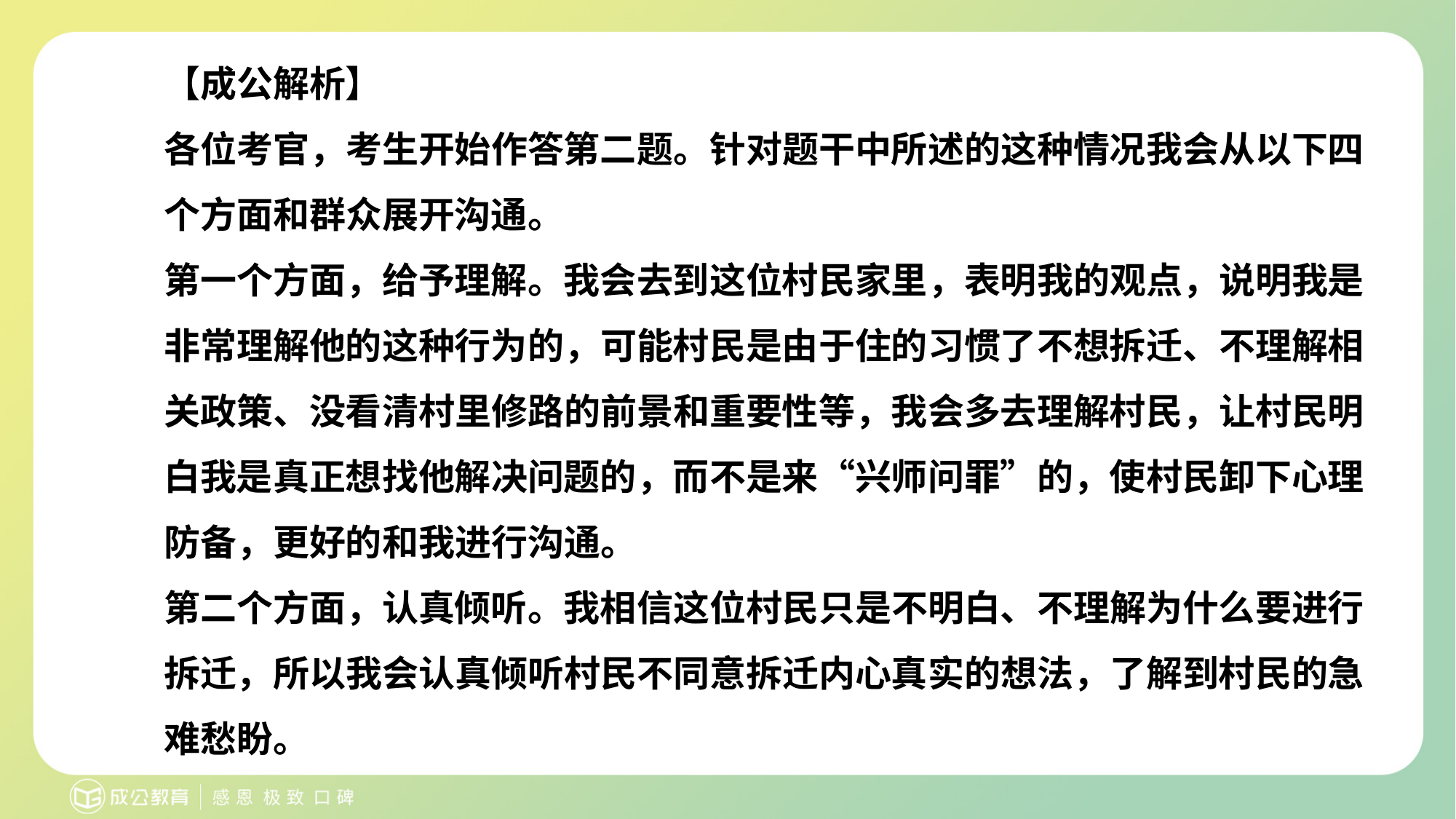

【成公解析】
各位考官，考生开始作答第二题。针对题干中所述的这种情况我会从以下四个方面和群众展开沟通。
第一个方面，给予理解。我会去到这位村民家里，表明我的观点，说明我是非常理解他的这种行为的，可能村民是由于住的习惯了不想拆迁、不理解相关政策、没看清村里修路的前景和重要性等，我会多去理解村民，让村民明白我是真正想找他解决问题的，而不是来“兴师问罪”的，使村民卸下心理防备，更好的和我进行沟通。
第二个方面，认真倾听。我相信这位村民只是不明白、不理解为什么要进行拆迁，所以我会认真倾听村民不同意拆迁内心真实的想法，了解到村民的急难愁盼。